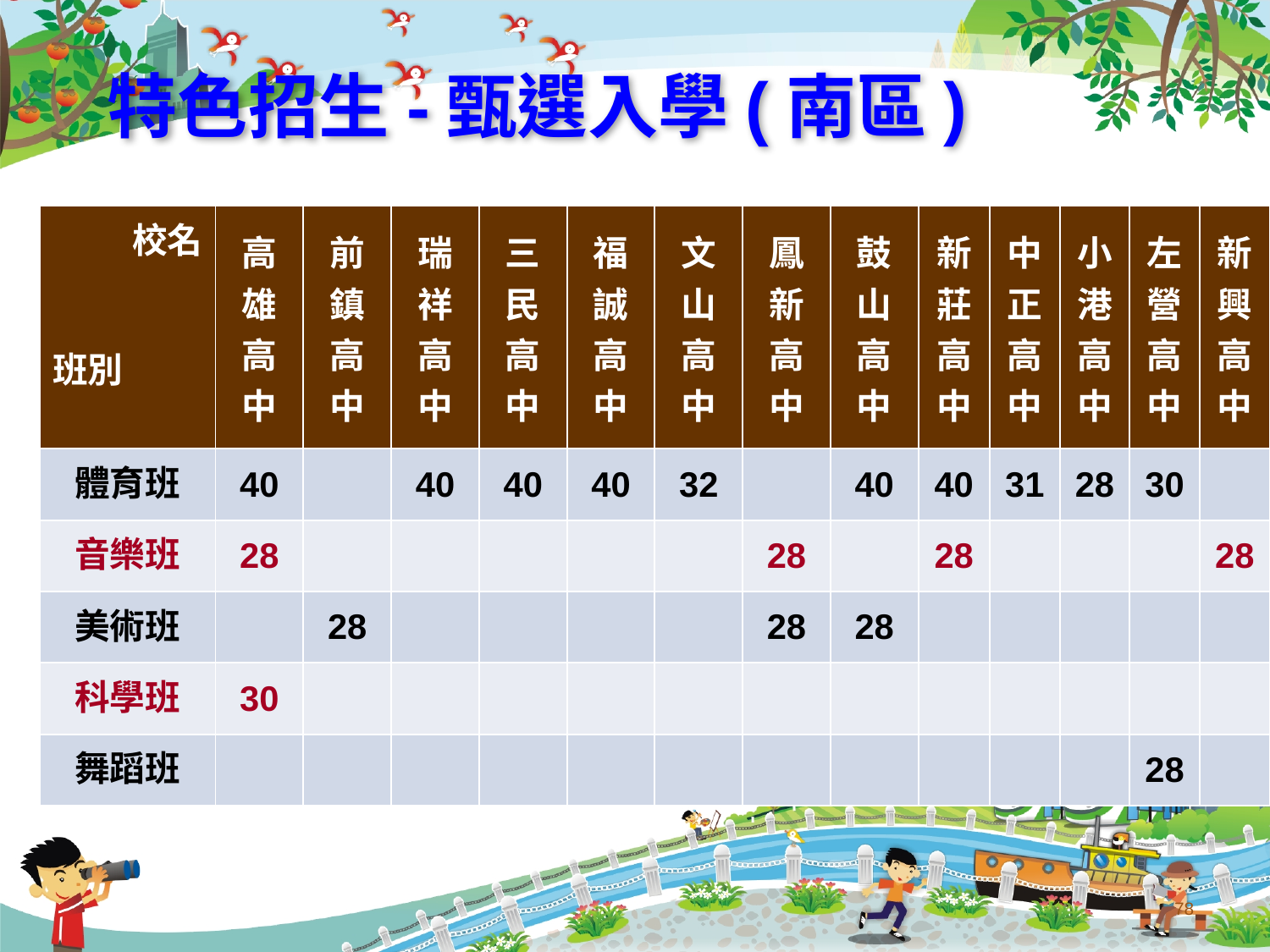

特色招生-甄選入學(南區)
| 校名 班別 | 高雄高中 | 前鎮高中 | 瑞祥高中 | 三民高中 | 福誠高中 | 文山高中 | 鳳新高中 | 鼓山高中 | 新莊高中 | 中正高中 | 小港高中 | 左營高中 | 新興高中 |
| --- | --- | --- | --- | --- | --- | --- | --- | --- | --- | --- | --- | --- | --- |
| 體育班 | 40 |  | 40 | 40 | 40 | 32 |  | 40 | 40 | 31 | 28 | 30 |  |
| 音樂班 | 28 |  |  |  |  |  | 28 |  | 28 |  |  |  | 28 |
| 美術班 |  | 28 |  |  |  |  | 28 | 28 |  |  |  |  |  |
| 科學班 | 30 |  |  |  |  |  |  |  |  |  |  |  |  |
| 舞蹈班 |  |  |  |  |  |  |  |  |  |  |  | 28 |  |
78